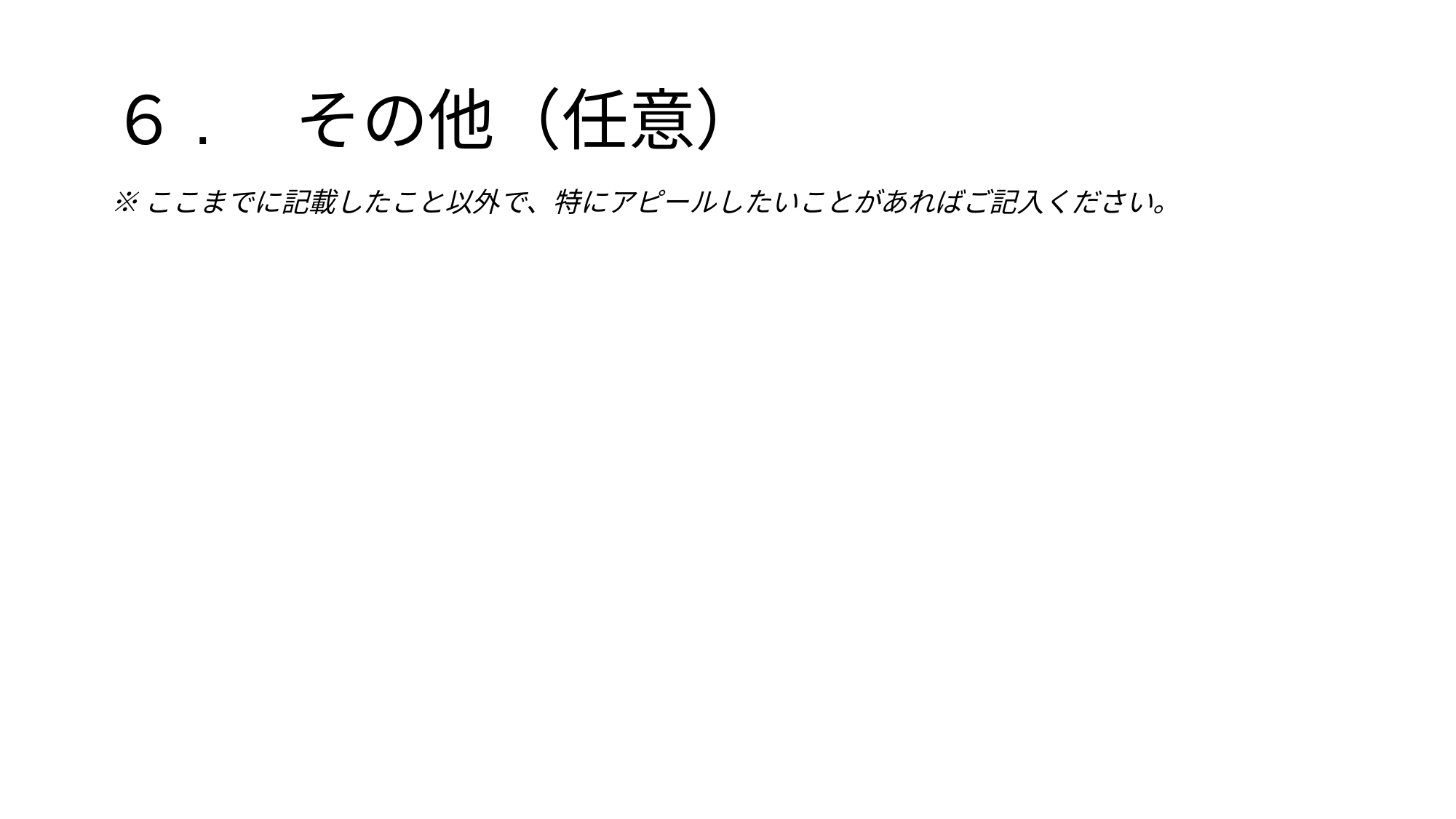

# ６.　その他（任意）
※ここまでに記載したこと以外で、特にアピールしたいことがあればご記入ください。